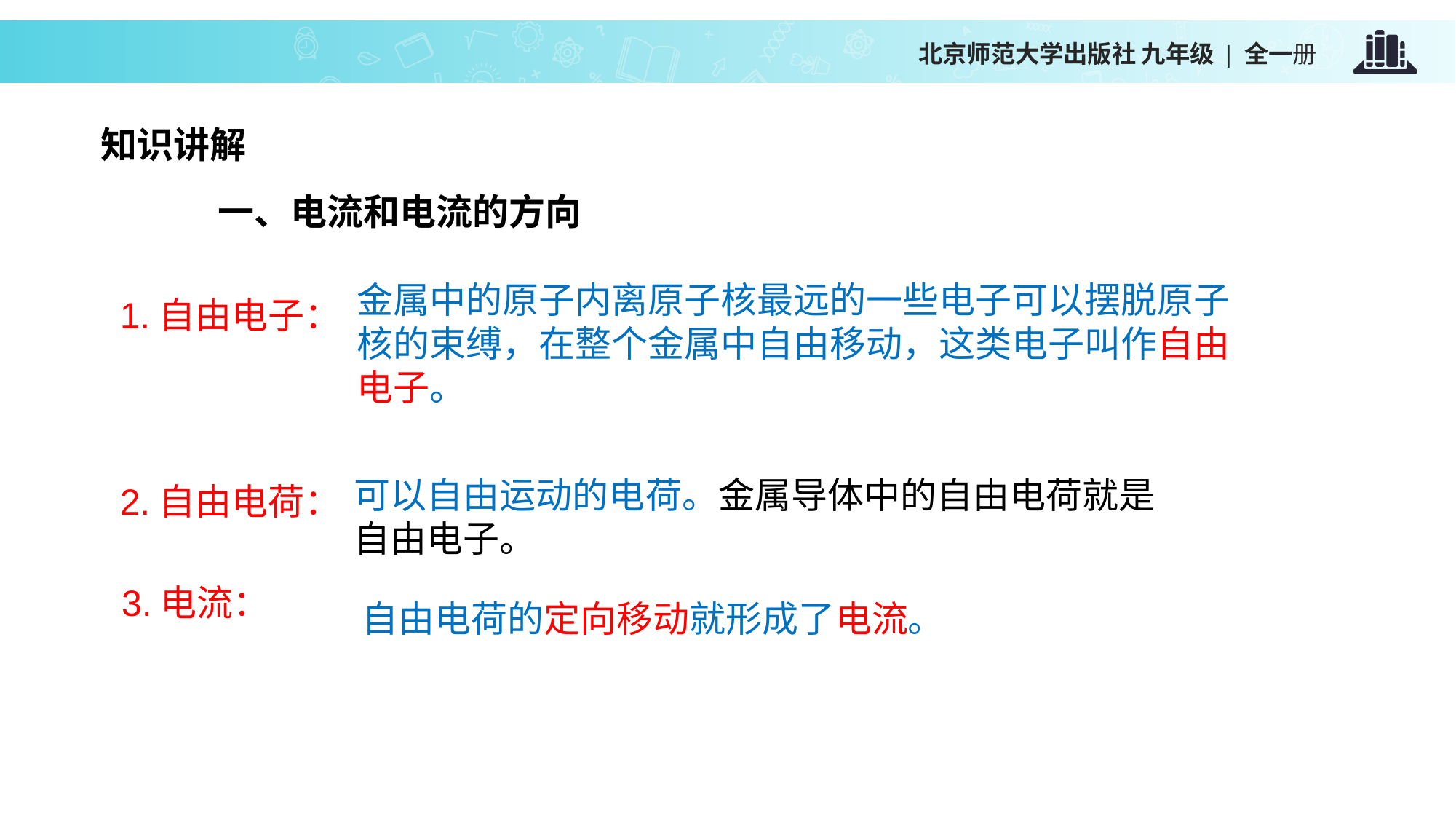

知识讲解
一、电流和电流的方向
金属中的原子内离原子核最远的一些电子可以摆脱原子核的束缚，在整个金属中自由移动，这类电子叫作自由电子。
1.自由电子：
可以自由运动的电荷。金属导体中的自由电荷就是自由电子。
2.自由电荷：
3.电流：
自由电荷的定向移动就形成了电流。